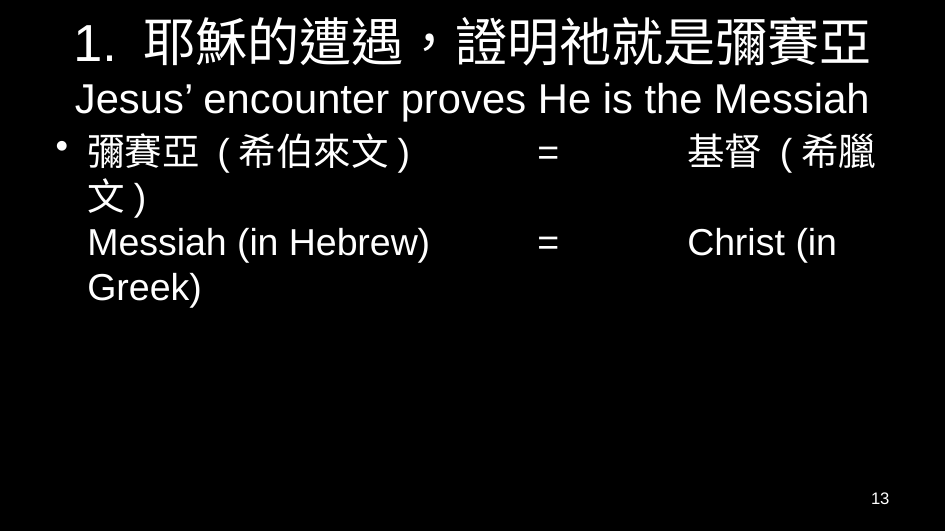

# 1. 耶穌的遭遇，證明祂就是彌賽亞 Jesus’ encounter proves He is the Messiah
彌賽亞 (希伯來文) 	= 	基督 (希臘文)
Messiah (in Hebrew) 	=	Christ (in Greek)
13